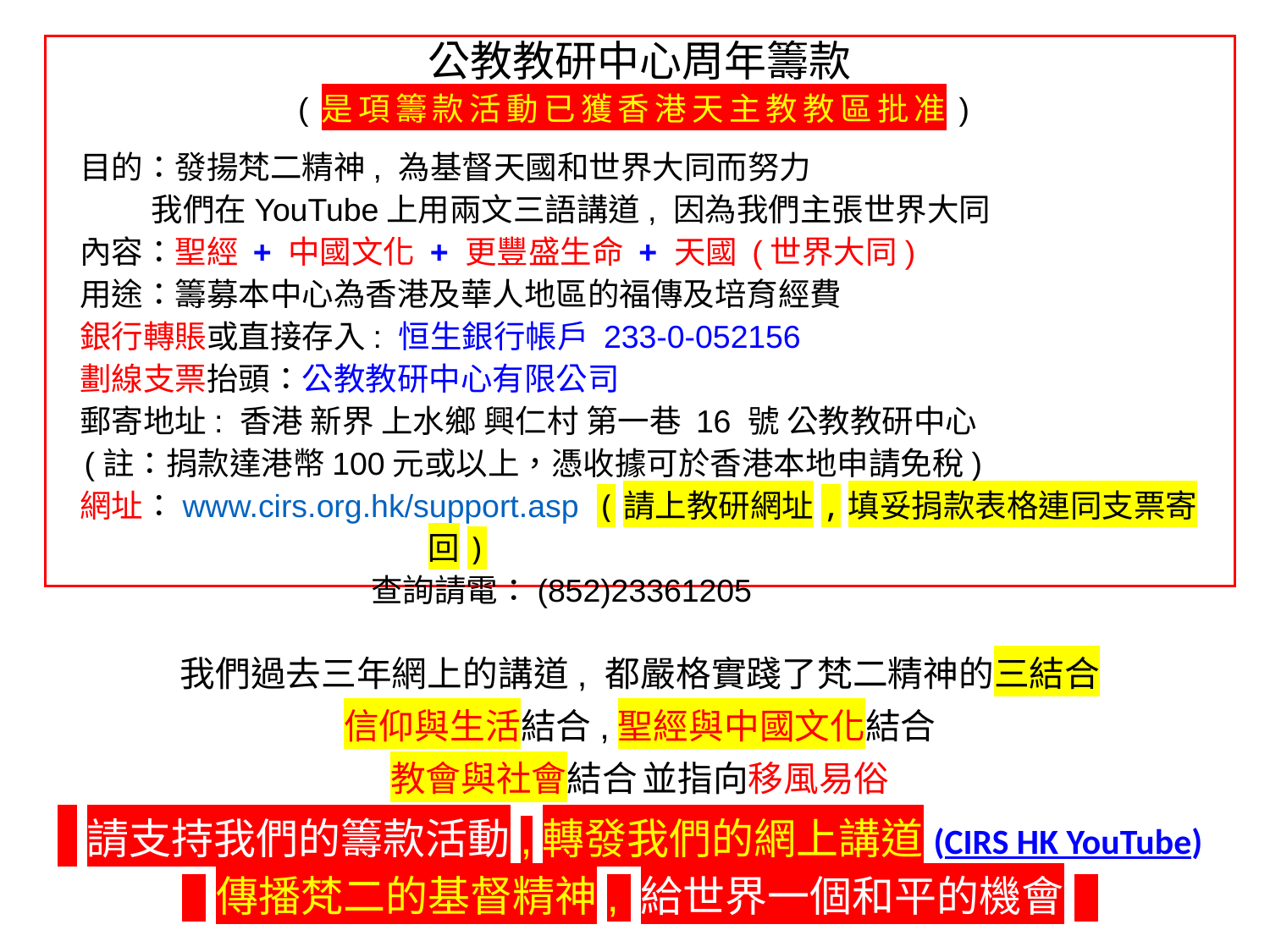

公教教研中心周年籌款
(是項籌款活動已獲香港天主教教區批准)
  目的：發揚梵二精神, 為基督天國和世界大同而努力
            我們在YouTube上用兩文三語講道, 因為我們主張世界大同
  內容：聖經 + 中國文化 + 更豐盛生命 + 天國 (世界大同)
  用途：籌募本中心為香港及華人地區的福傳及培育經費
  銀行轉賬或直接存入: 恒生銀行帳戶 233-0-052156
  劃線支票抬頭：公教教研中心有限公司
  郵寄地址: 香港 新界 上水鄉 興仁村 第一巷 16 號 公教教研中心
   (註：捐款達港幣100元或以上，憑收據可於香港本地申請免稅)
  網址：www.cirs.org.hk/support.asp  (請上教研網址,填妥捐款表格連同支票寄回)
                                       查詢請電：(852)23361205
我們過去三年網上的講道, 都嚴格實踐了梵二精神的三結合
信仰與生活結合,聖經與中國文化結合
教會與社會結合 並指向移風易俗
  請支持我們的籌款活動,轉發我們的網上講道(CIRS HK YouTube)
1傳播梵二的基督精神, 給世界一個和平的機會1